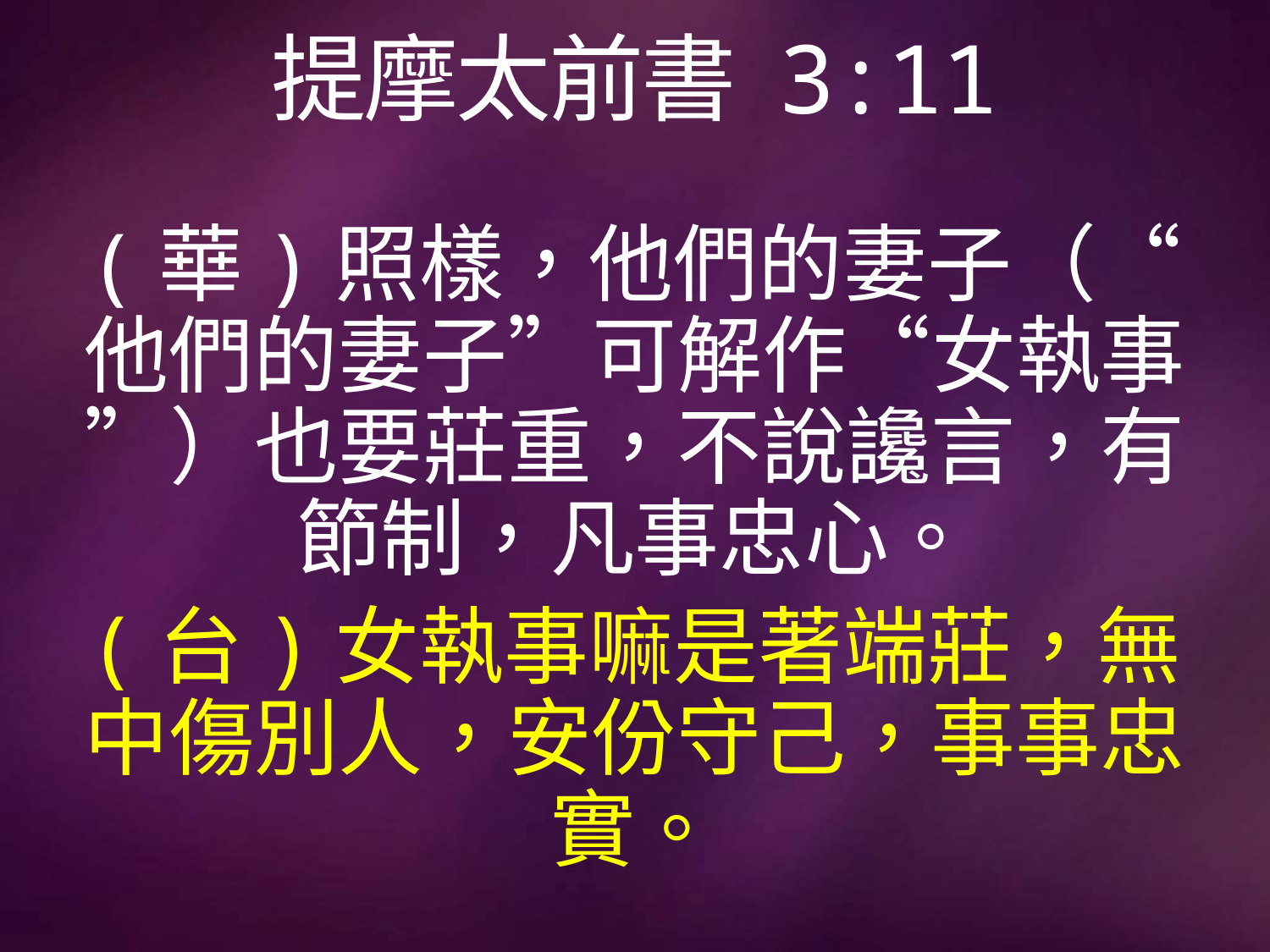

# 提摩太前書 3:11
(華)照樣，他們的妻子（“他們的妻子”可解作“女執事”）也要莊重，不說讒言，有節制，凡事忠心。
(台)女執事嘛是著端莊，無中傷別人，安份守己，事事忠實。